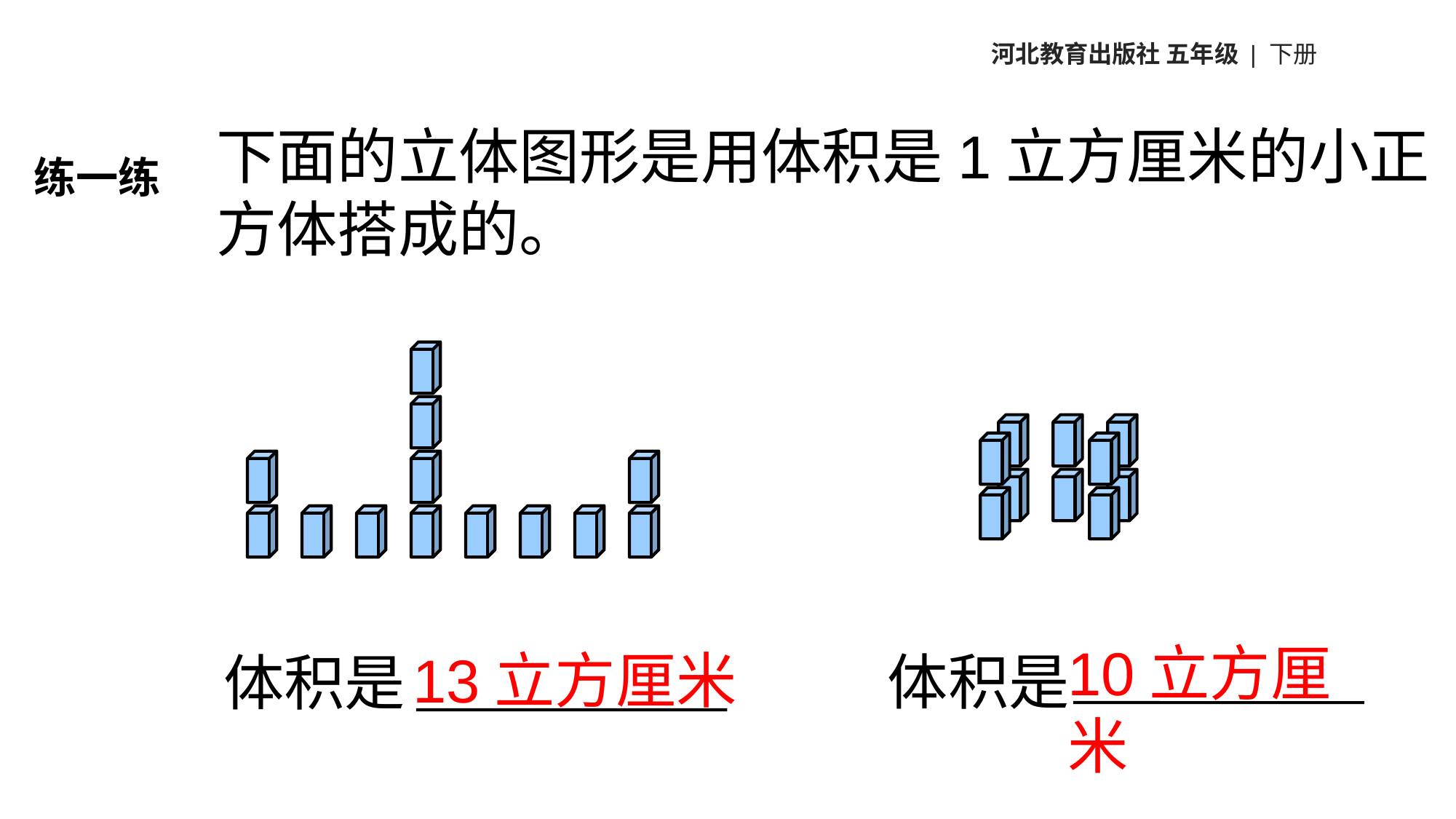

河北教育出版社 五年级 | 下册
下面的立体图形是用体积是1立方厘米的小正方体搭成的。
练一练

10立方厘米
13立方厘米
体积是
体积是